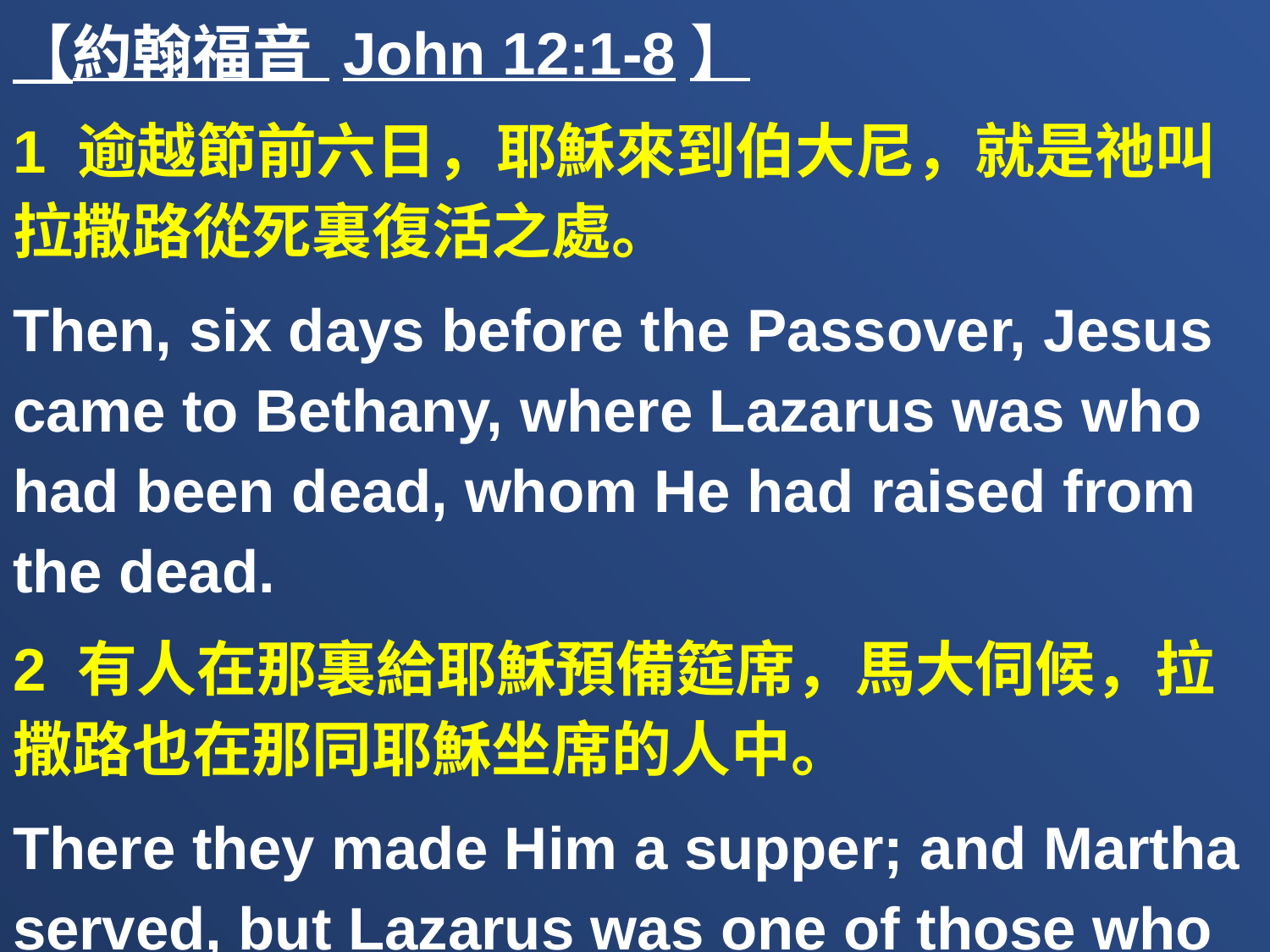

【約翰福音 John 12:1-8】
1 逾越節前六日，耶穌來到伯大尼，就是祂叫拉撒路從死裏復活之處。
Then, six days before the Passover, Jesus came to Bethany, where Lazarus was who had been dead, whom He had raised from the dead.
2 有人在那裏給耶穌預備筵席，馬大伺候，拉撒路也在那同耶穌坐席的人中。
There they made Him a supper; and Martha served, but Lazarus was one of those who sat at the table with Him.